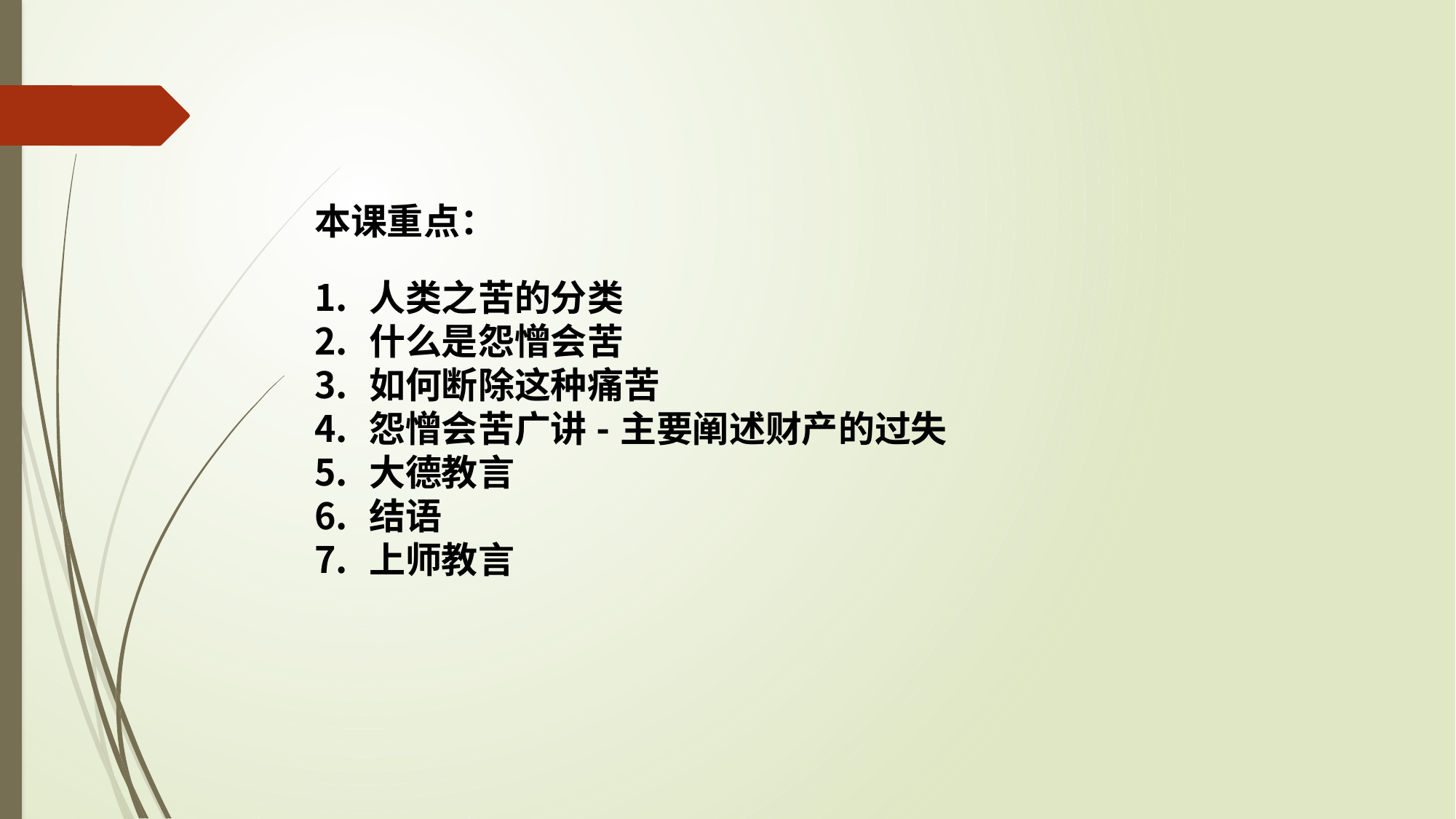

本课重点：

人类之苦的分类
什么是怨憎会苦
如何断除这种痛苦
怨憎会苦广讲-主要阐述财产的过失
大德教言
结语
上师教言